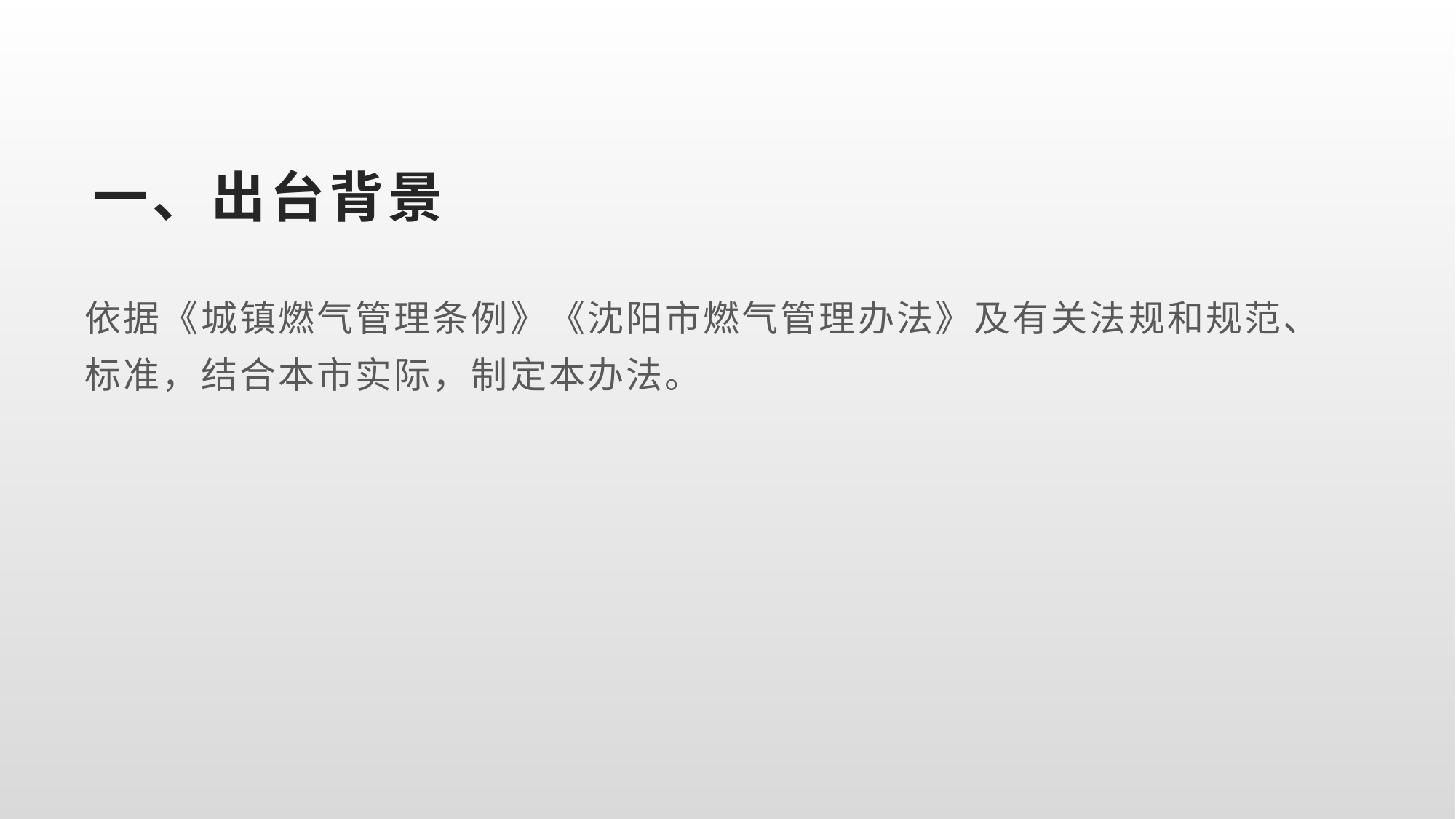

# 一、出台背景
依据《城镇燃气管理条例》《沈阳市燃气管理办法》及有关法规和规范、标准，结合本市实际，制定本办法。